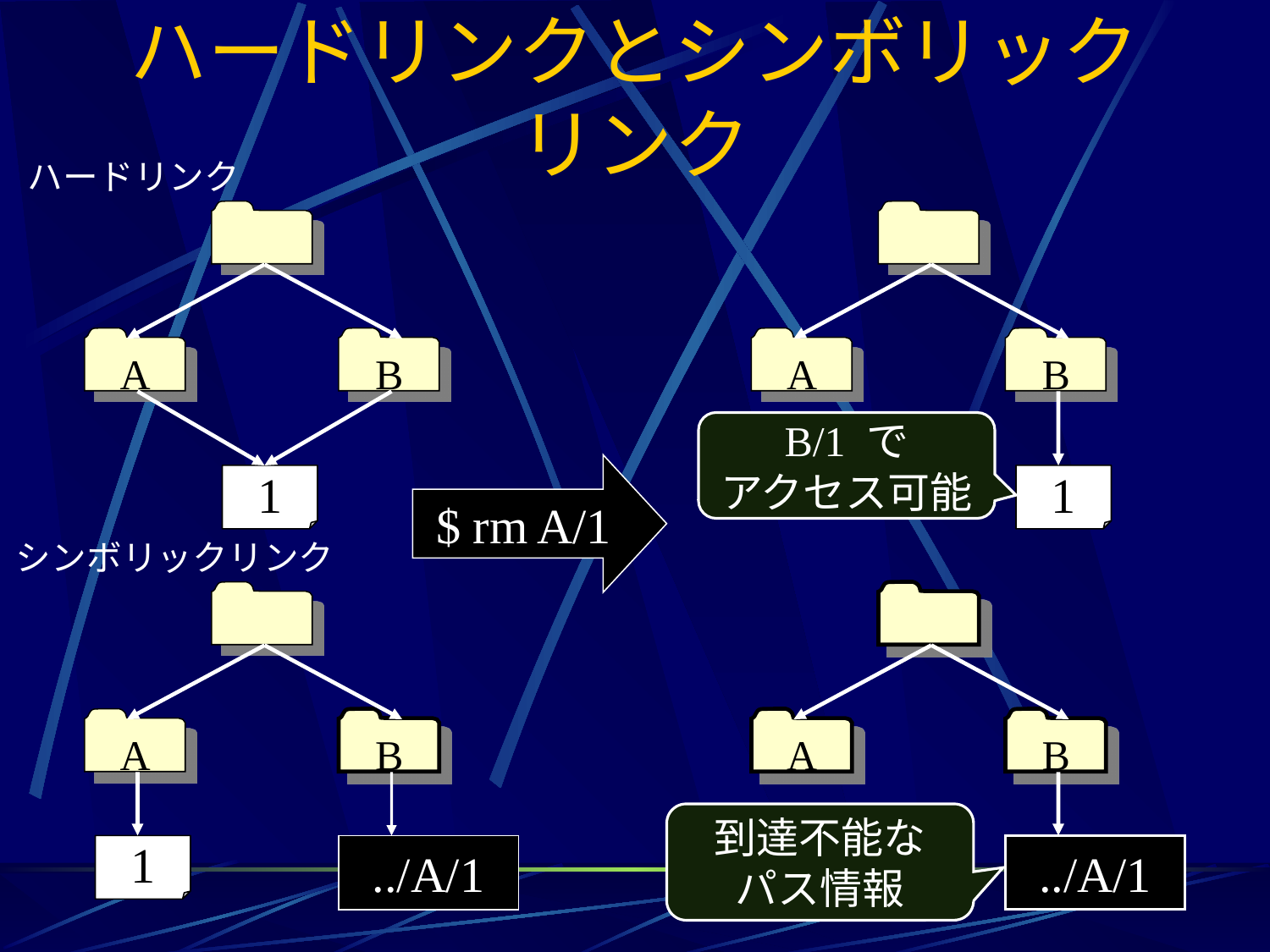

# ハードリンクとシンボリックリンク
ハードリンク

A
B

1

A
B

B/1 で
アクセス可能
$ rm A/1
1
シンボリックリンク

A
B

../A/1

A
B

../A/1
到達不能な
パス情報
1